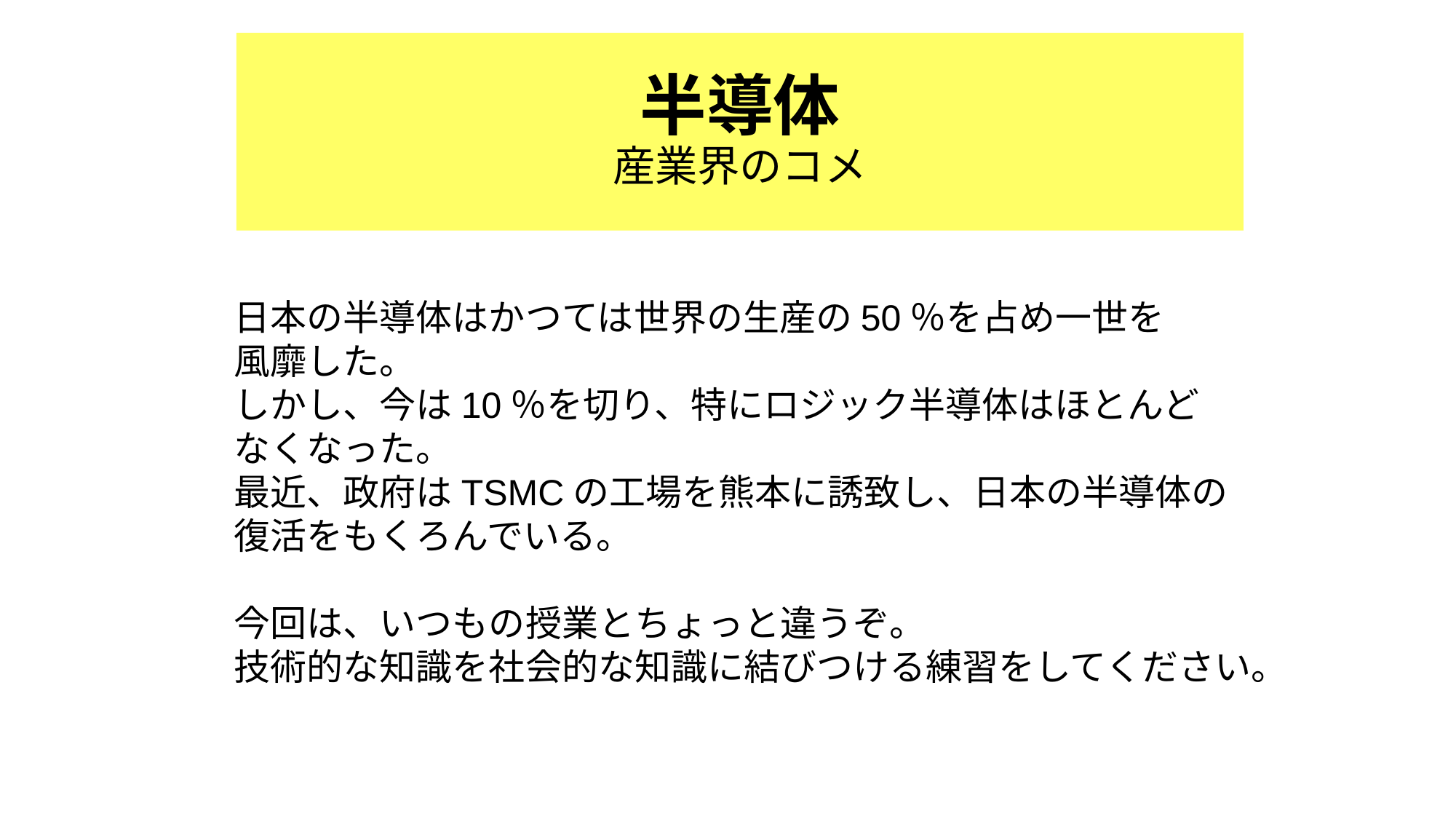

# 半導体 産業界のコメ
日本の半導体はかつては世界の生産の50％を占め一世を
風靡した。
しかし、今は10％を切り、特にロジック半導体はほとんど
なくなった。
最近、政府はTSMCの工場を熊本に誘致し、日本の半導体の
復活をもくろんでいる。

今回は、いつもの授業とちょっと違うぞ。
技術的な知識を社会的な知識に結びつける練習をしてください。